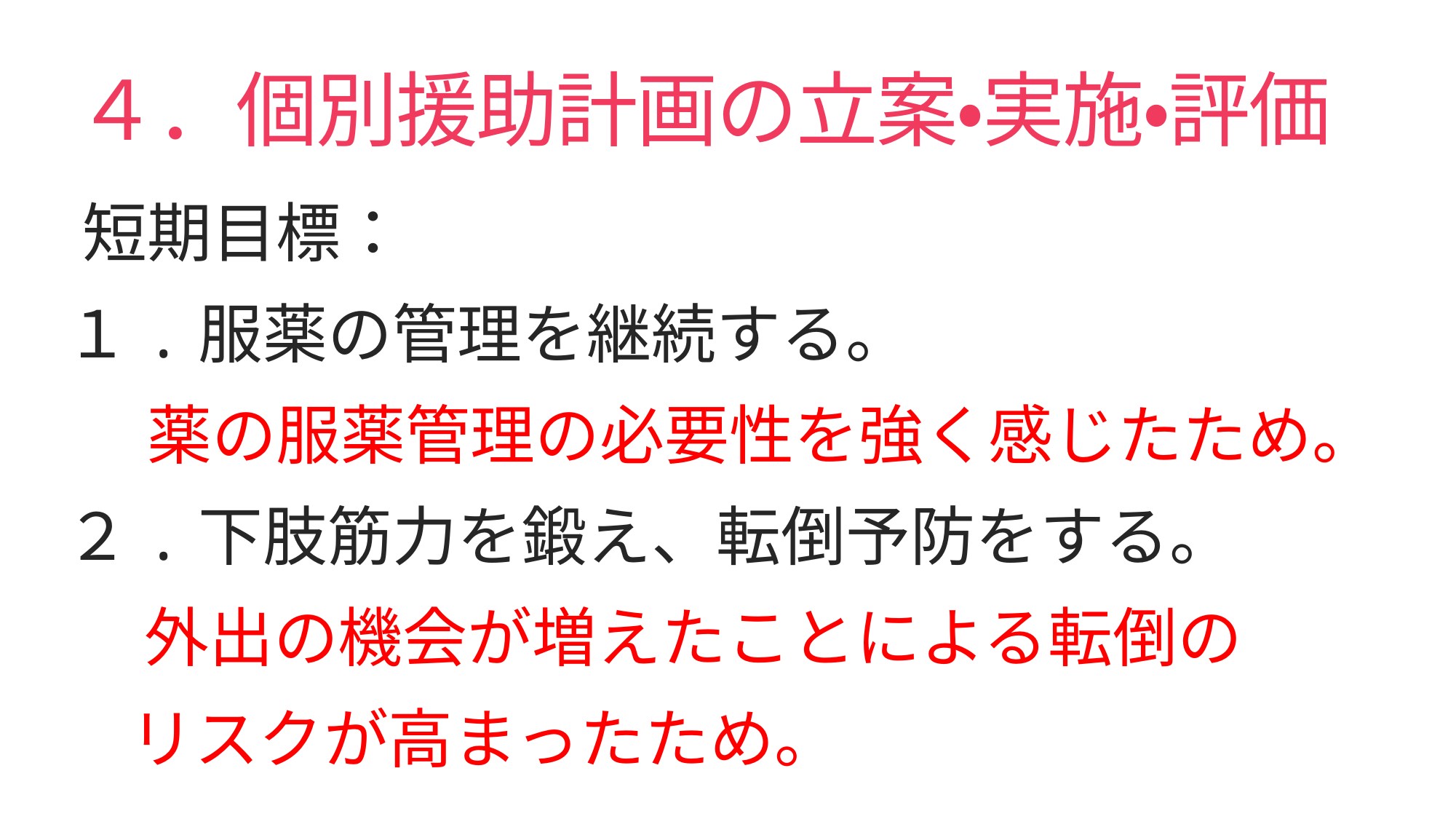

# ４．個別援助計画の立案・実施・評価
短期目標：
１.服薬の管理を継続する。
　薬の服薬管理の必要性を強く感じたため。
２.下肢筋力を鍛え、転倒予防をする。
　 外出の機会が増えたことによる転倒の
　リスクが高まったため。